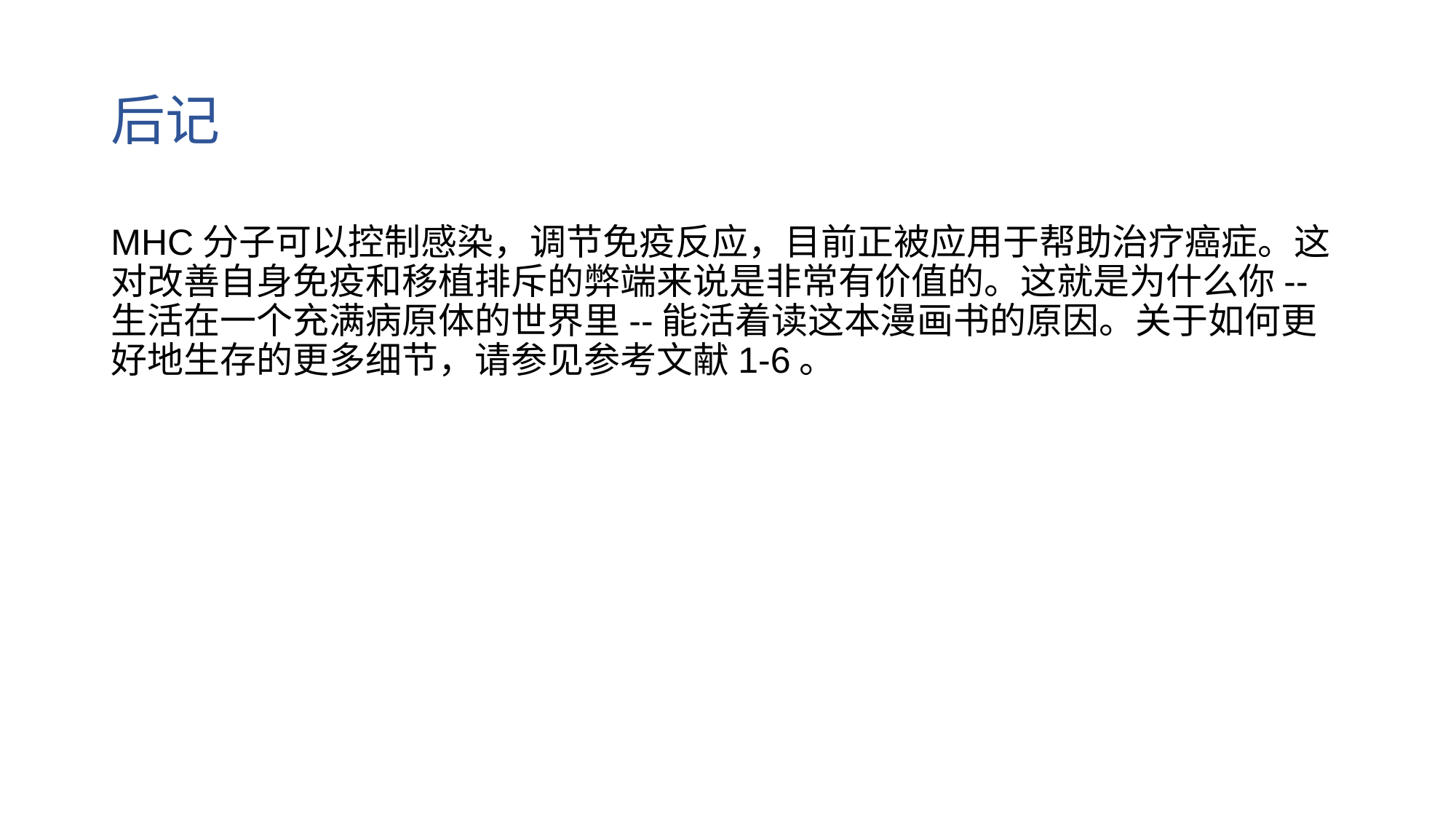

# 后记
MHC分子可以控制感染，调节免疫反应，目前正被应用于帮助治疗癌症。这对改善自身免疫和移植排斥的弊端来说是非常有价值的。这就是为什么你--生活在一个充满病原体的世界里--能活着读这本漫画书的原因。关于如何更好地生存的更多细节，请参见参考文献1-6。